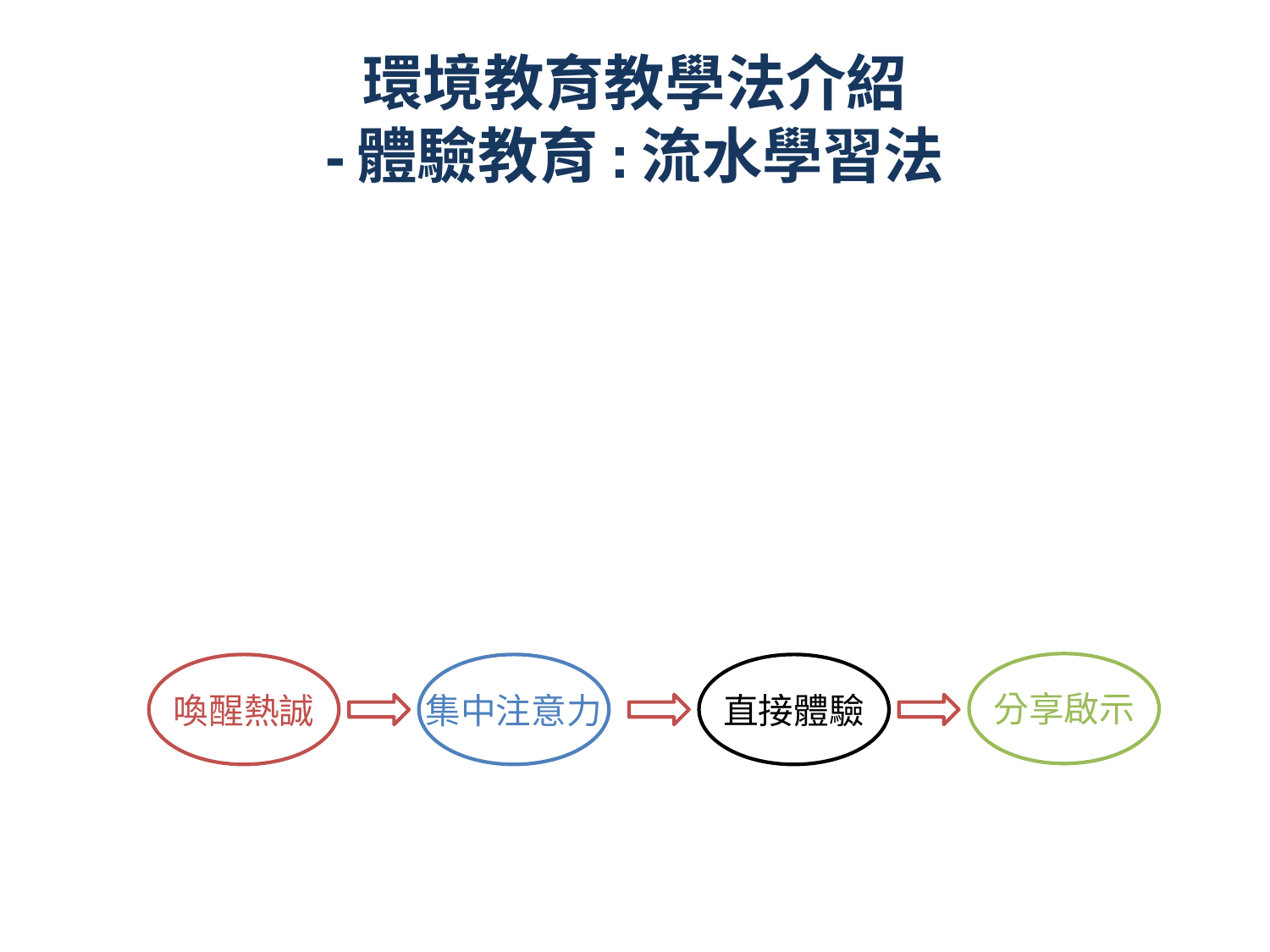

# 環境教育教學法介紹 -體驗教育:流水學習法

分享啟示
喚醒熱誠
集中注意力
直接體驗